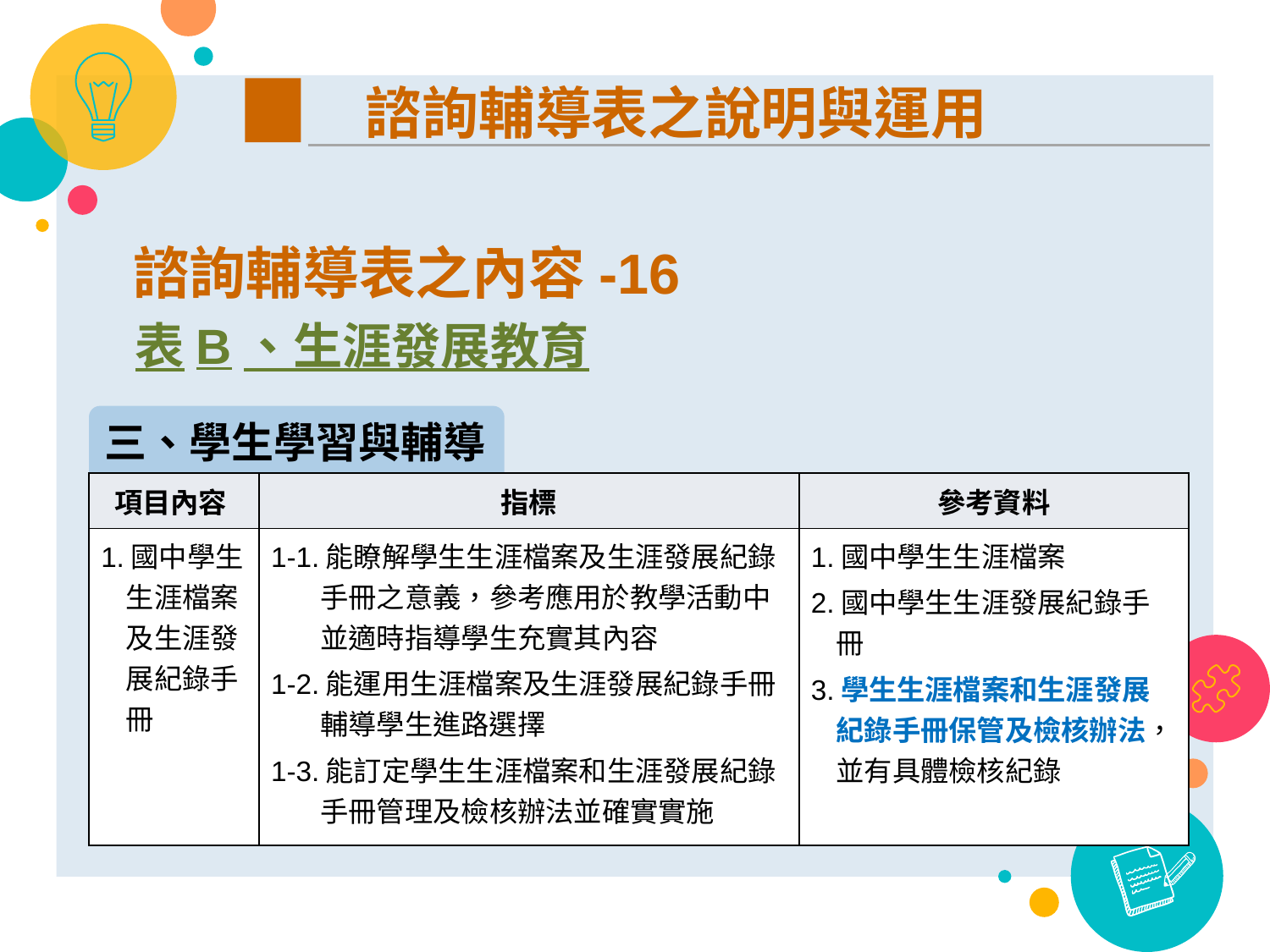

諮詢輔導表之說明與運用

諮詢輔導表之內容-16
表B、生涯發展教育
三、學生學習與輔導
| 項目內容 | 指標 | 參考資料 |
| --- | --- | --- |
| 1.國中學生生涯檔案及生涯發展紀錄手冊 | 1-1.能瞭解學生生涯檔案及生涯發展紀錄手冊之意義，參考應用於教學活動中並適時指導學生充實其內容 1-2.能運用生涯檔案及生涯發展紀錄手冊輔導學生進路選擇 1-3.能訂定學生生涯檔案和生涯發展紀錄手冊管理及檢核辦法並確實實施 | 1.國中學生生涯檔案 2.國中學生生涯發展紀錄手冊 3.學生生涯檔案和生涯發展紀錄手冊保管及檢核辦法，並有具體檢核紀錄 |